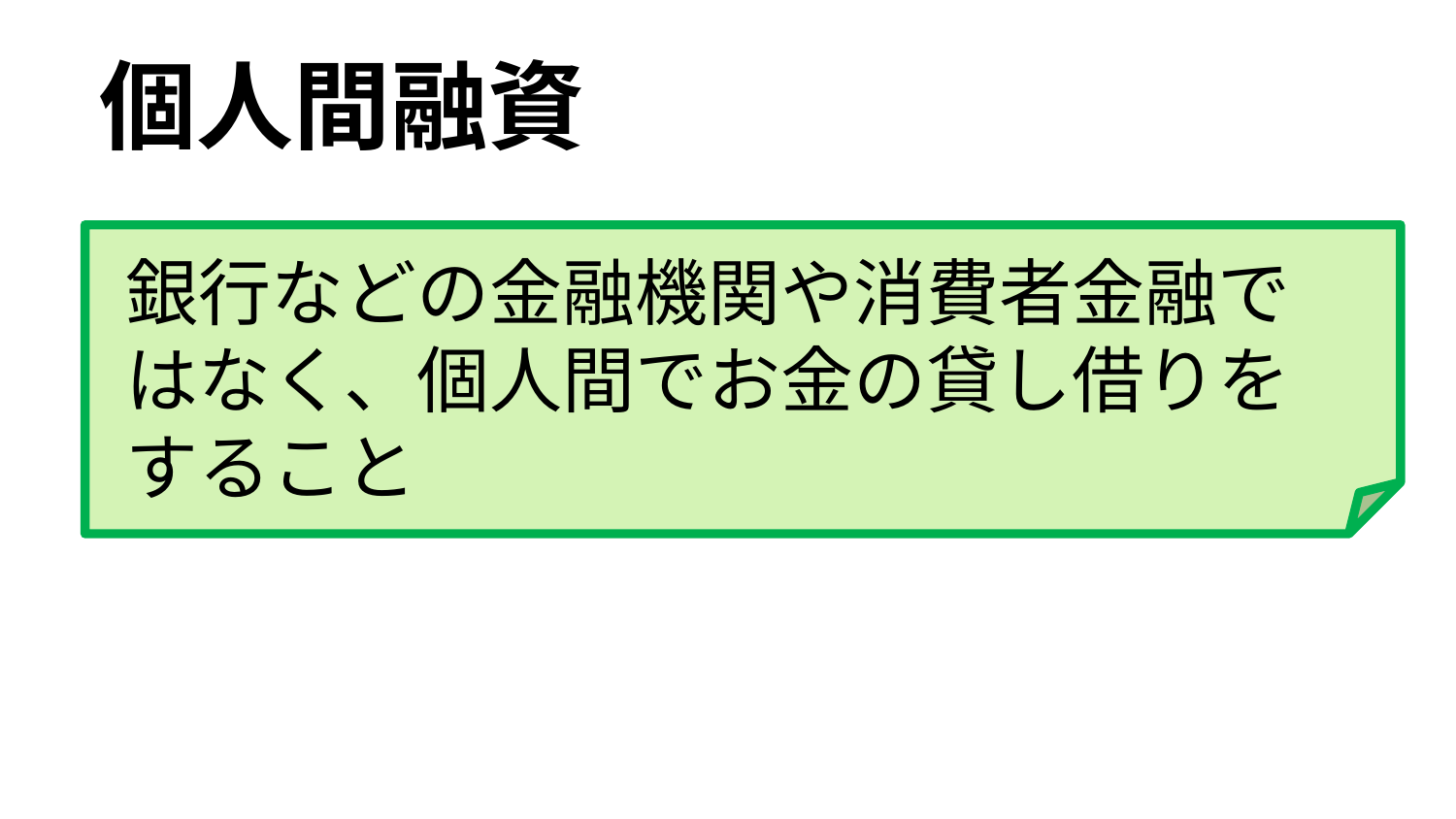

# 個人間融資

銀行などの金融機関や消費者金融ではなく、個人間でお金の貸し借りをすること